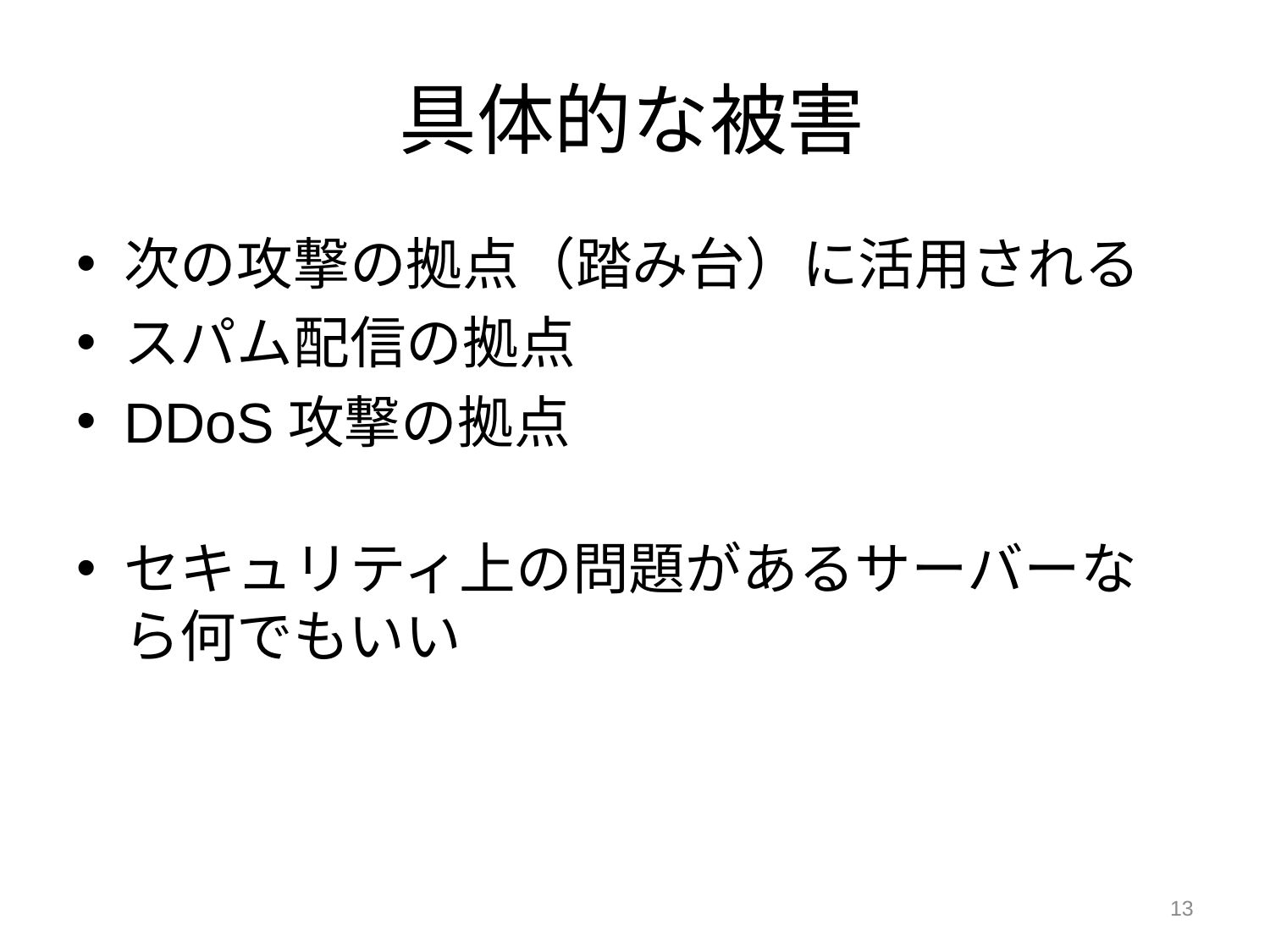

# 具体的な被害
次の攻撃の拠点（踏み台）に活用される
スパム配信の拠点
DDoS攻撃の拠点
セキュリティ上の問題があるサーバーなら何でもいい
13